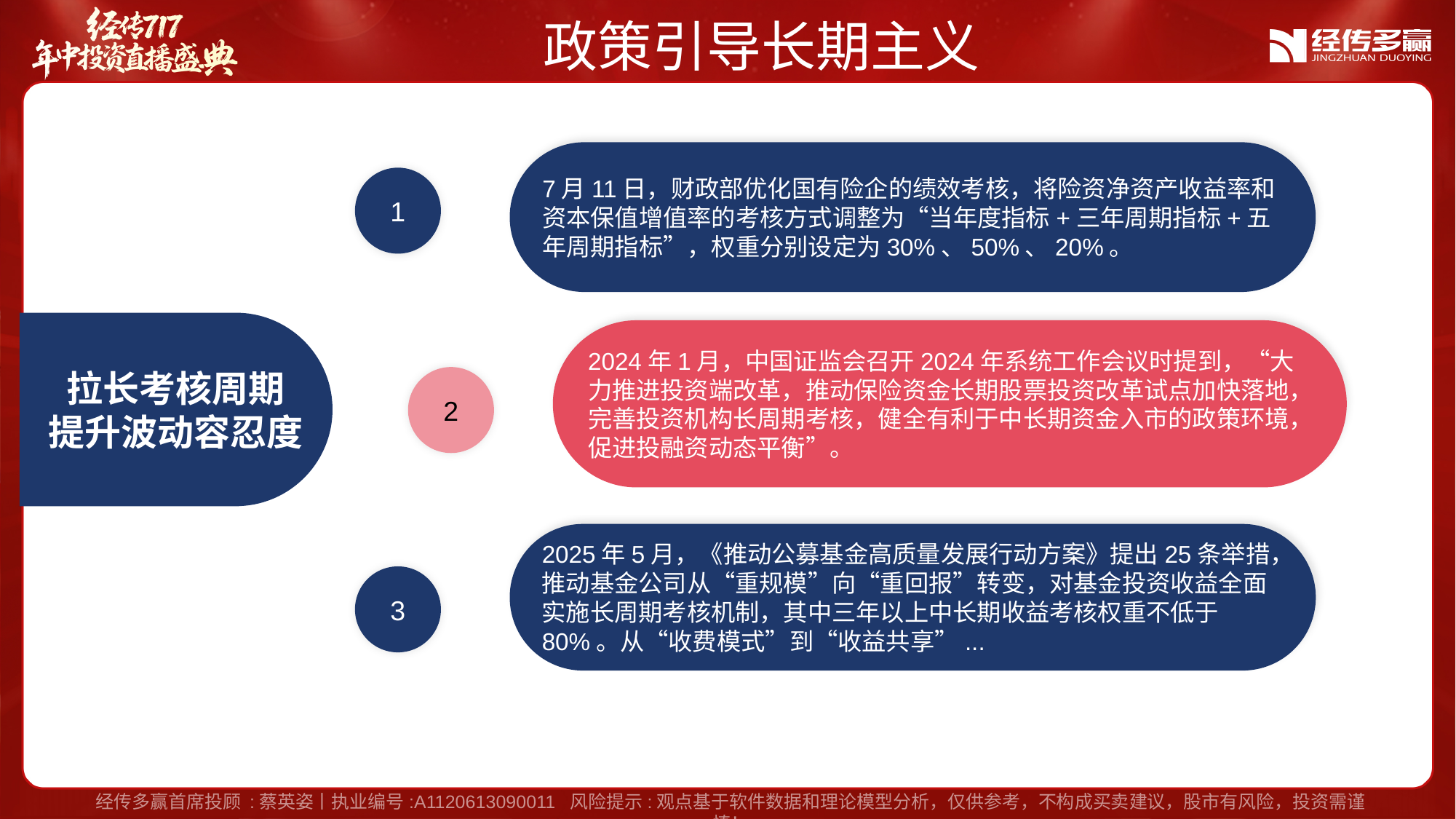

政策引导长期主义
7月11日，财政部优化国有险企的绩效考核，将险资净资产收益率和资本保值增值率的考核方式调整为“当年度指标+三年周期指标+五年周期指标”，权重分别设定为30%、50%、20%。
1

拉长考核周期
提升波动容忍度
2024年1月，中国证监会召开2024年系统工作会议时提到，“大力推进投资端改革，推动保险资金长期股票投资改革试点加快落地，完善投资机构长周期考核，健全有利于中长期资金入市的政策环境，促进投融资动态平衡”。
2
2025年5月，《推动公募基金高质量发展行动方案》提出25条举措，推动基金公司从“重规模”向“重回报”转变，对基金投资收益全面实施长周期考核机制，其中三年以上中长期收益考核权重不低于80%。从“收费模式”到“收益共享”...
3
经传多赢首席投顾 :蔡英姿丨执业编号:A1120613090011  风险提示:观点基于软件数据和理论模型分析，仅供参考，不构成买卖建议，股市有风险，投资需谨慎！